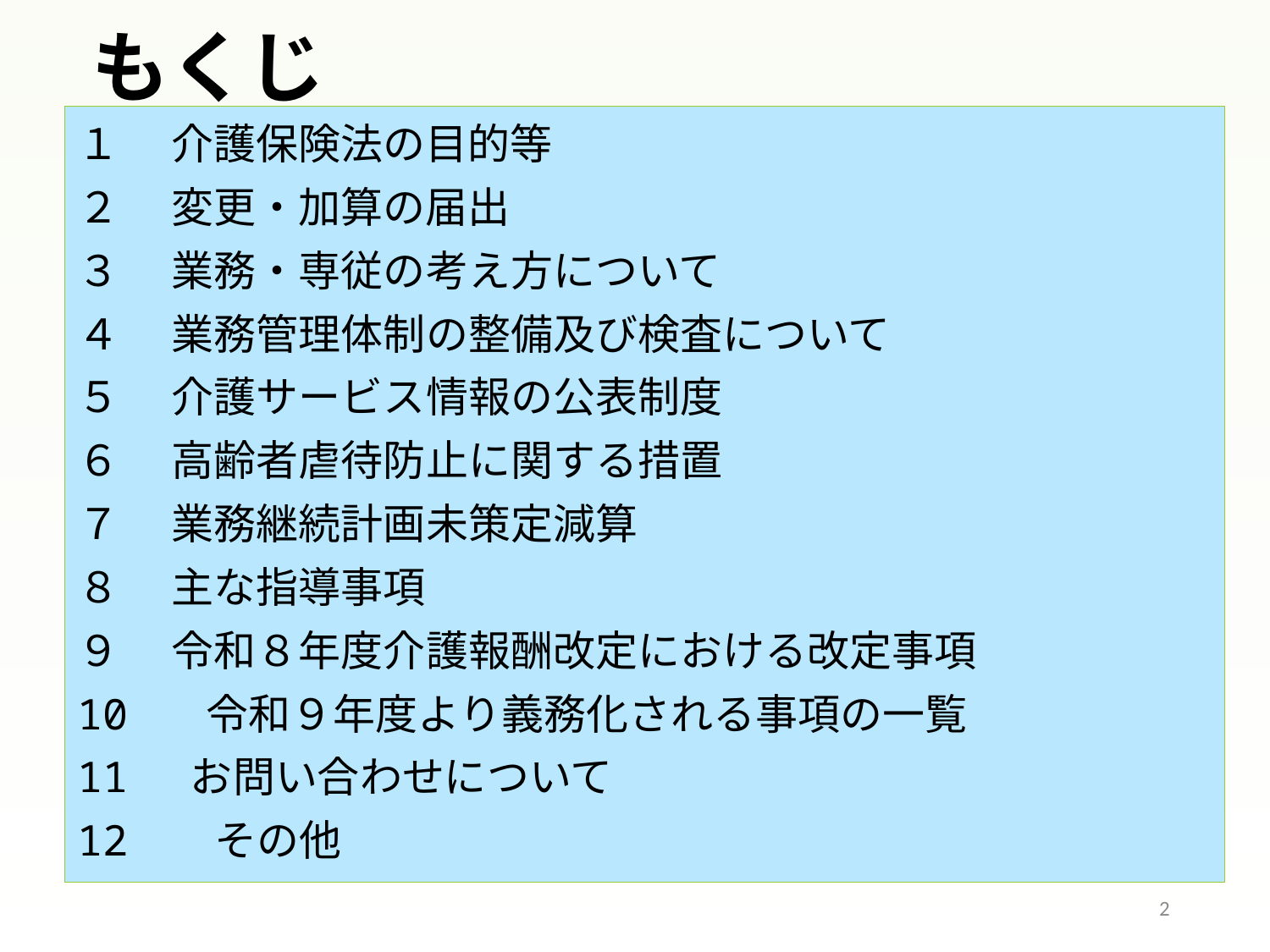

# もくじ
１　 介護保険法の目的等
２　 変更・加算の届出
３　 業務・専従の考え方について
４　 業務管理体制の整備及び検査について
５　 介護サービス情報の公表制度
６　 高齢者虐待防止に関する措置
７　 業務継続計画未策定減算
８ 　主な指導事項
９ 　令和８年度介護報酬改定における改定事項
10 　令和９年度より義務化される事項の一覧
11　 お問い合わせについて
12   その他
2